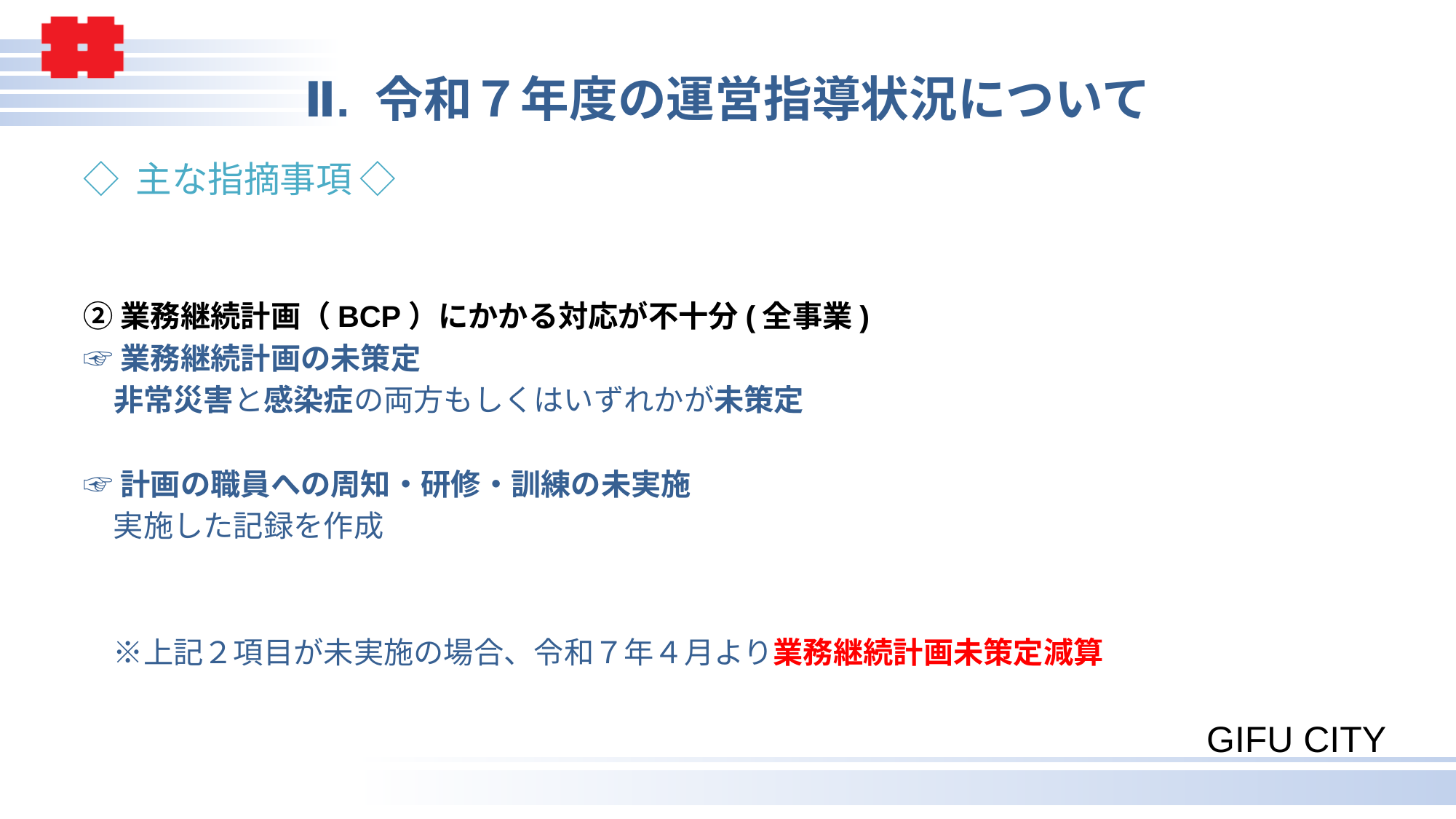

# Ⅱ. 令和７年度の運営指導状況について
◇ 主な指摘事項 ◇

②業務継続計画（BCP）にかかる対応が不十分(全事業)
☞業務継続計画の未策定
　非常災害と感染症の両方もしくはいずれかが未策定

☞計画の職員への周知・研修・訓練の未実施
　実施した記録を作成

　※上記２項目が未実施の場合、令和７年４月より業務継続計画未策定減算